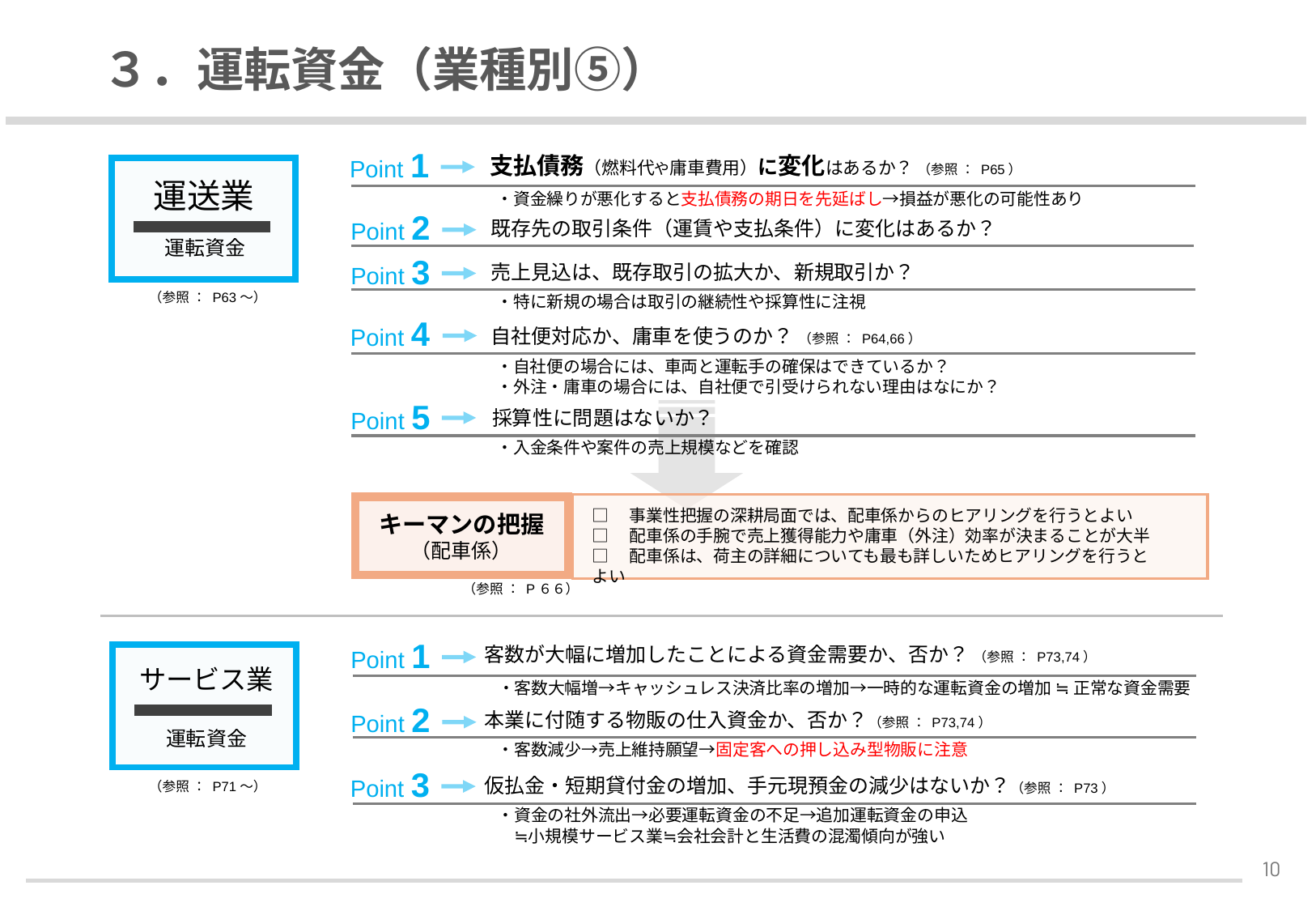

# ３．運転資金（業種別⑤）
Point 1
支払債務（燃料代や庸車費用）に変化はあるか？ （参照 ： P65）
・資金繰りが悪化すると支払債務の期日を先延ばし→損益が悪化の可能性あり
Point 2
既存先の取引条件（運賃や支払条件）に変化はあるか？
Point 3
売上見込は、既存取引の拡大か、新規取引か？
・特に新規の場合は取引の継続性や採算性に注視
Point 4
自社便対応か、庸車を使うのか？ （参照 ： P64,66）
・自社便の場合には、車両と運転手の確保はできているか？
・外注・庸車の場合には、自社便で引受けられない理由はなにか？
Point 5
採算性に問題はないか？
・入金条件や案件の売上規模などを確認

運転資金
運送業
（参照 ： P63～）

キーマンの把握
（配車係）
□　事業性把握の深耕局面では、配車係からのヒアリングを行うとよい
□　配車係の手腕で売上獲得能力や庸車（外注）効率が決まることが大半
□　配車係は、荷主の詳細についても最も詳しいためヒアリングを行うとよい
（参照 ： P６６）
Point 1
客数が大幅に増加したことによる資金需要か、否か？ （参照 ： P73,74）
・客数大幅増→キャッシュレス決済比率の増加→一時的な運転資金の増加 ≒ 正常な資金需要
Point 2
本業に付随する物販の仕入資金か、否か？（参照 ： P73,74）
・客数減少→売上維持願望→固定客への押し込み型物販に注意
Point 3
仮払金・短期貸付金の増加、手元現預金の減少はないか？（参照 ： P73）
・資金の社外流出→必要運転資金の不足→追加運転資金の申込
　≒小規模サービス業≒会社会計と生活費の混濁傾向が強い

運転資金
サービス業
（参照 ： P71～）
10